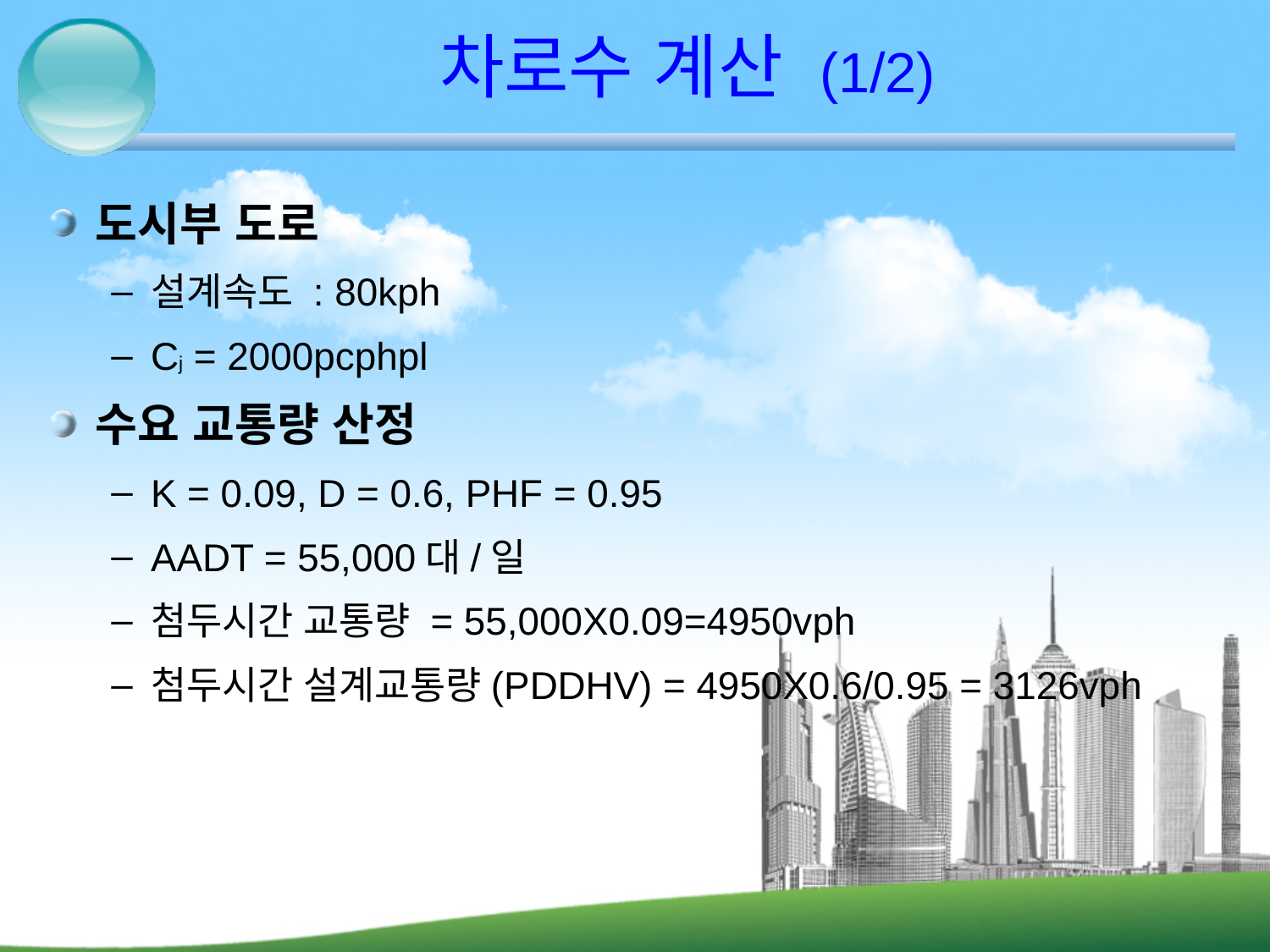

# 차로수 계산 (1/2)
도시부 도로
설계속도 : 80kph
Cj = 2000pcphpl
수요 교통량 산정
K = 0.09, D = 0.6, PHF = 0.95
AADT = 55,000대/일
첨두시간 교통량 = 55,000X0.09=4950vph
첨두시간 설계교통량(PDDHV) = 4950X0.6/0.95 = 3126vph